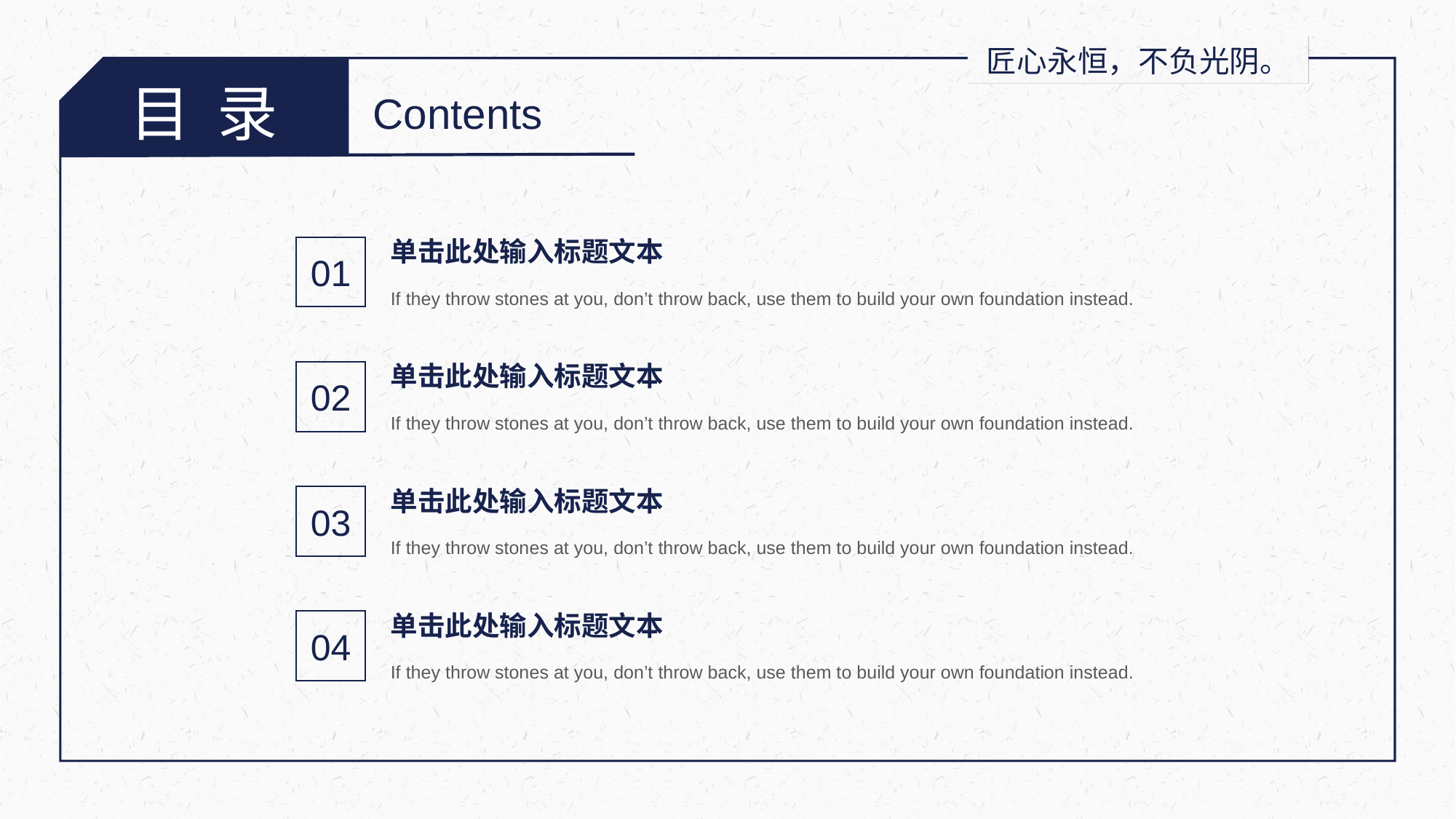

匠心永恒，不负光阴。

目  录
Contents
单击此处输入标题文本
01
If they throw stones at you, don’t throw back, use them to build your own foundation instead.
单击此处输入标题文本
02
If they throw stones at you, don’t throw back, use them to build your own foundation instead.
单击此处输入标题文本
03
If they throw stones at you, don’t throw back, use them to build your own foundation instead.
单击此处输入标题文本
04
If they throw stones at you, don’t throw back, use them to build your own foundation instead.